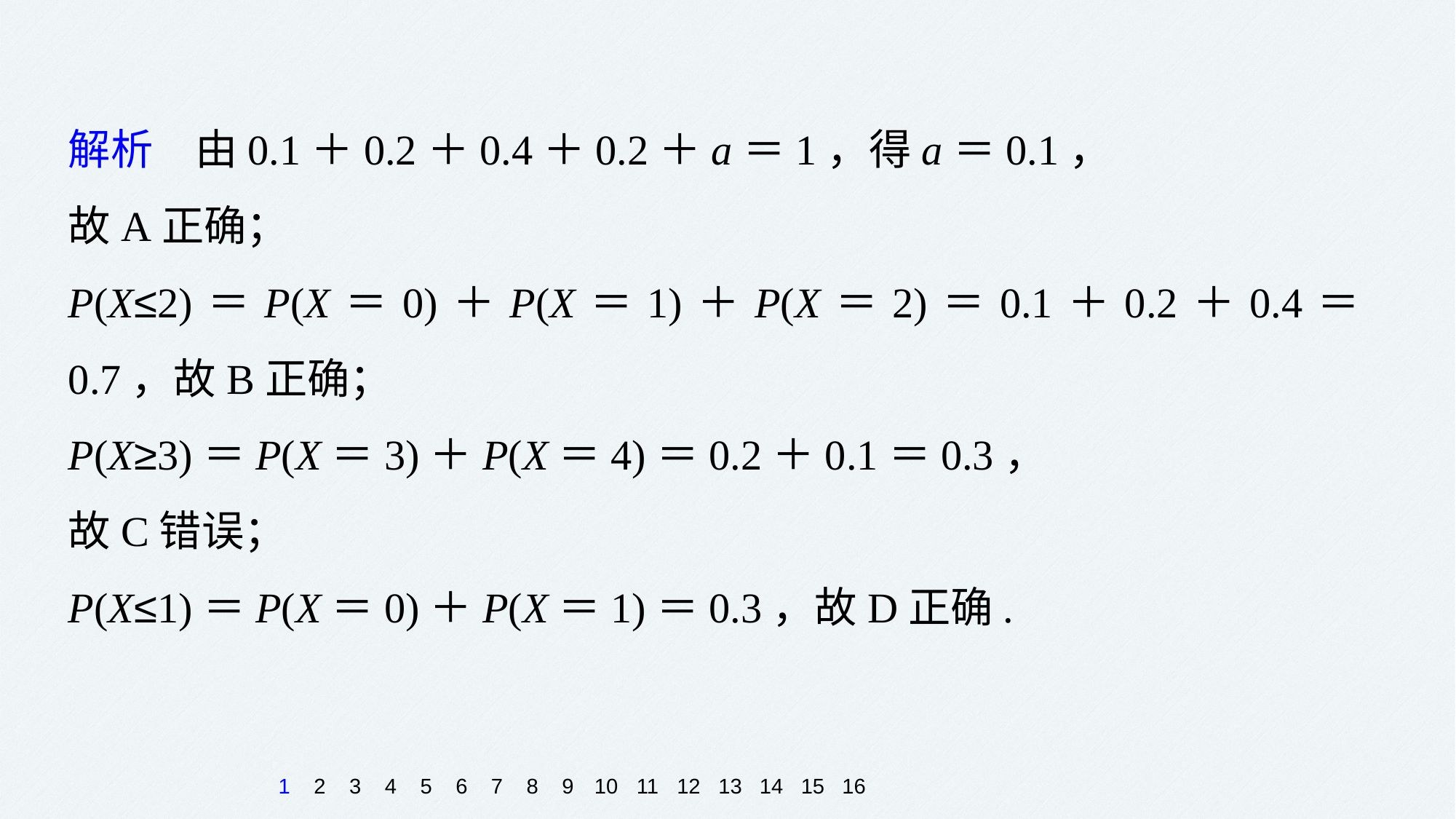

解析　由0.1＋0.2＋0.4＋0.2＋a＝1，得a＝0.1，
故A正确；
P(X≤2)＝P(X＝0)＋P(X＝1)＋P(X＝2)＝0.1＋0.2＋0.4＝0.7，故B正确；
P(X≥3)＝P(X＝3)＋P(X＝4)＝0.2＋0.1＝0.3，
故C错误；
P(X≤1)＝P(X＝0)＋P(X＝1)＝0.3，故D正确.
1
2
3
4
5
6
7
8
9
10
11
12
13
14
15
16